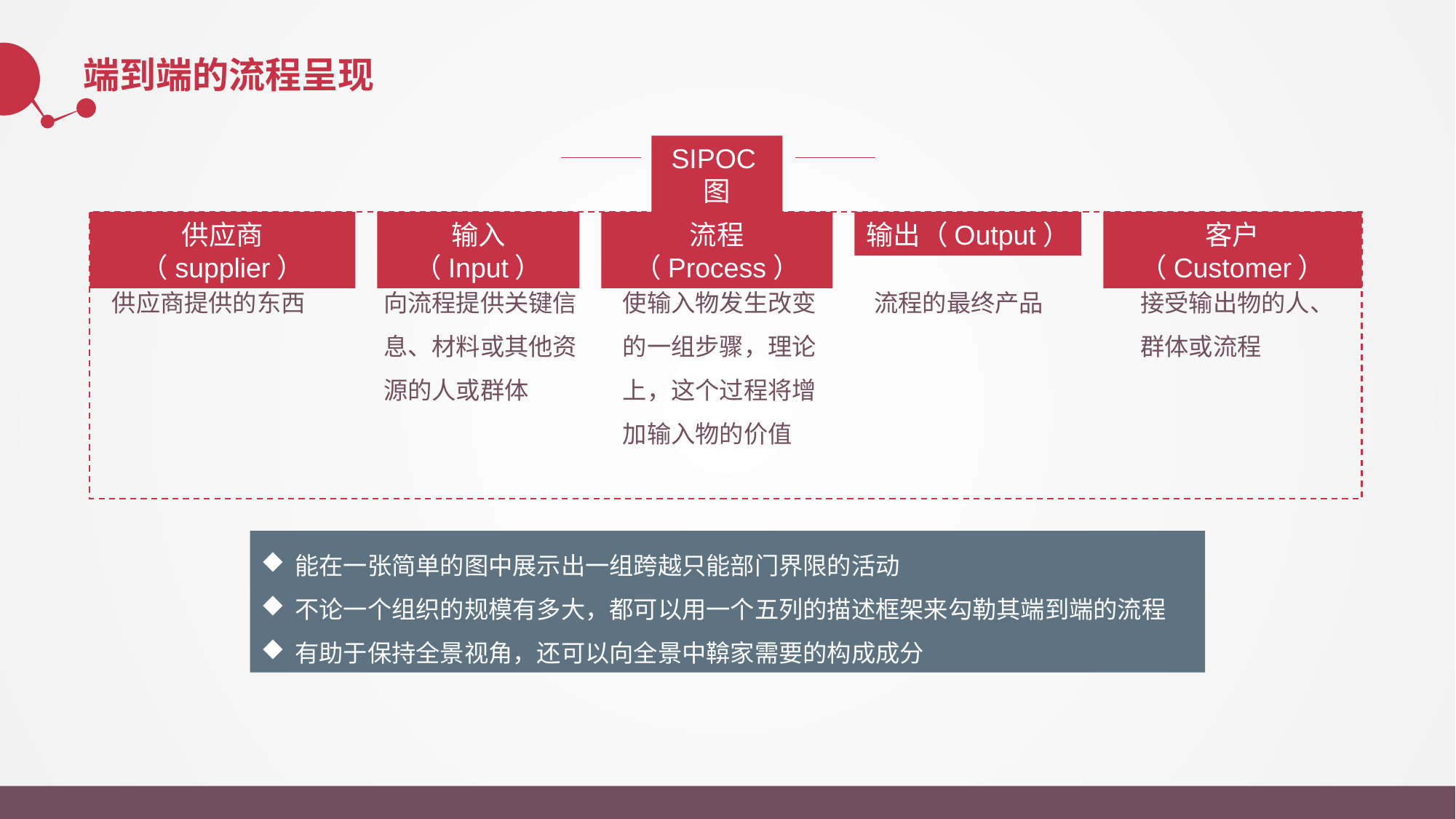

端到端的流程呈现

SIPOC图
供应商（supplier）

输入（Input）
流程（Process）
输出（Output）
客户（Customer）
供应商提供的东西
向流程提供关键信息、材料或其他资源的人或群体
使输入物发生改变的一组步骤，理论上，这个过程将增加输入物的价值
流程的最终产品
接受输出物的人、群体或流程
能在一张简单的图中展示出一组跨越只能部门界限的活动
不论一个组织的规模有多大，都可以用一个五列的描述框架来勾勒其端到端的流程
有助于保持全景视角，还可以向全景中鞥家需要的构成成分